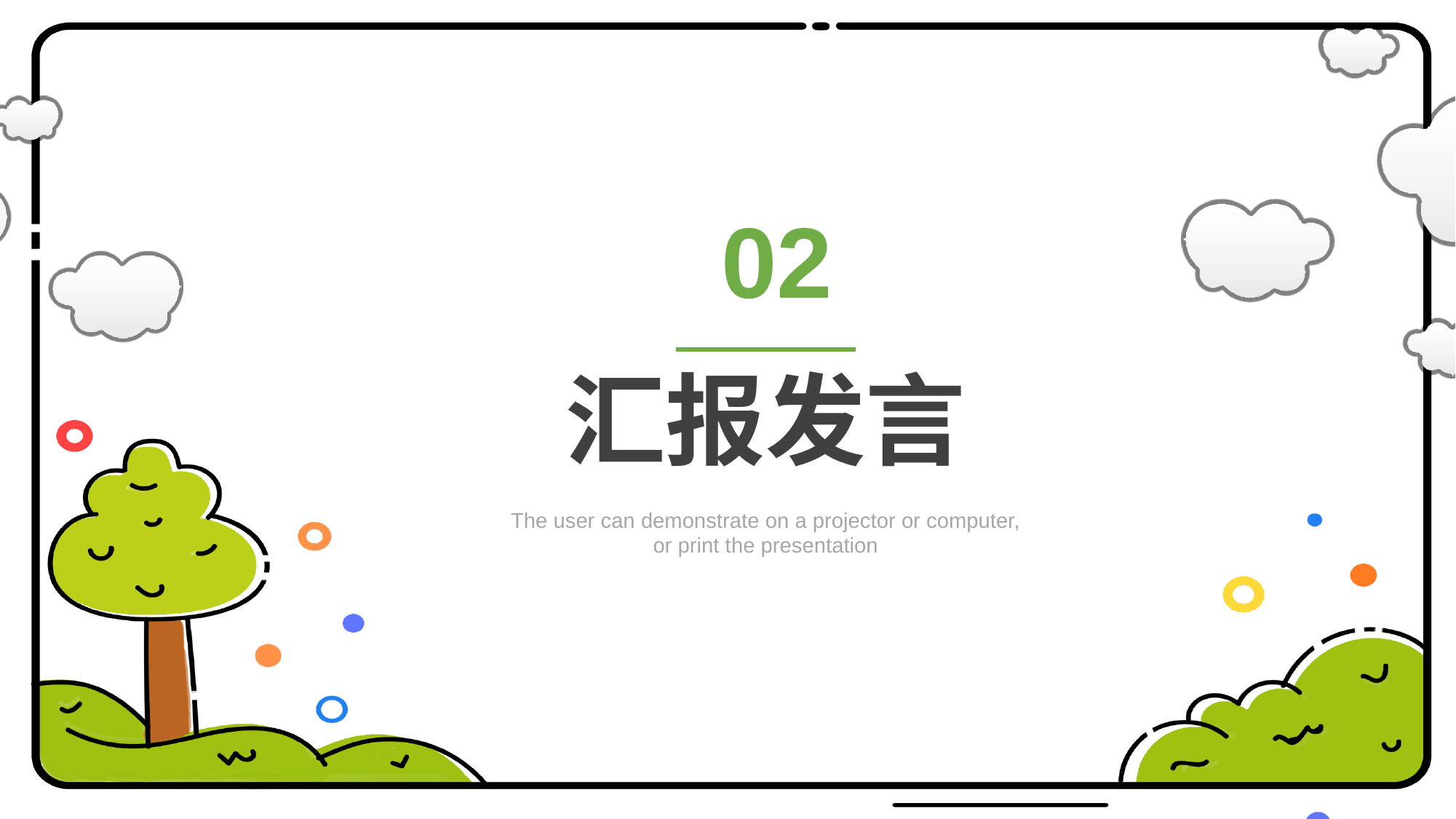

02
汇报发言
The user can demonstrate on a projector or computer, or print the presentation